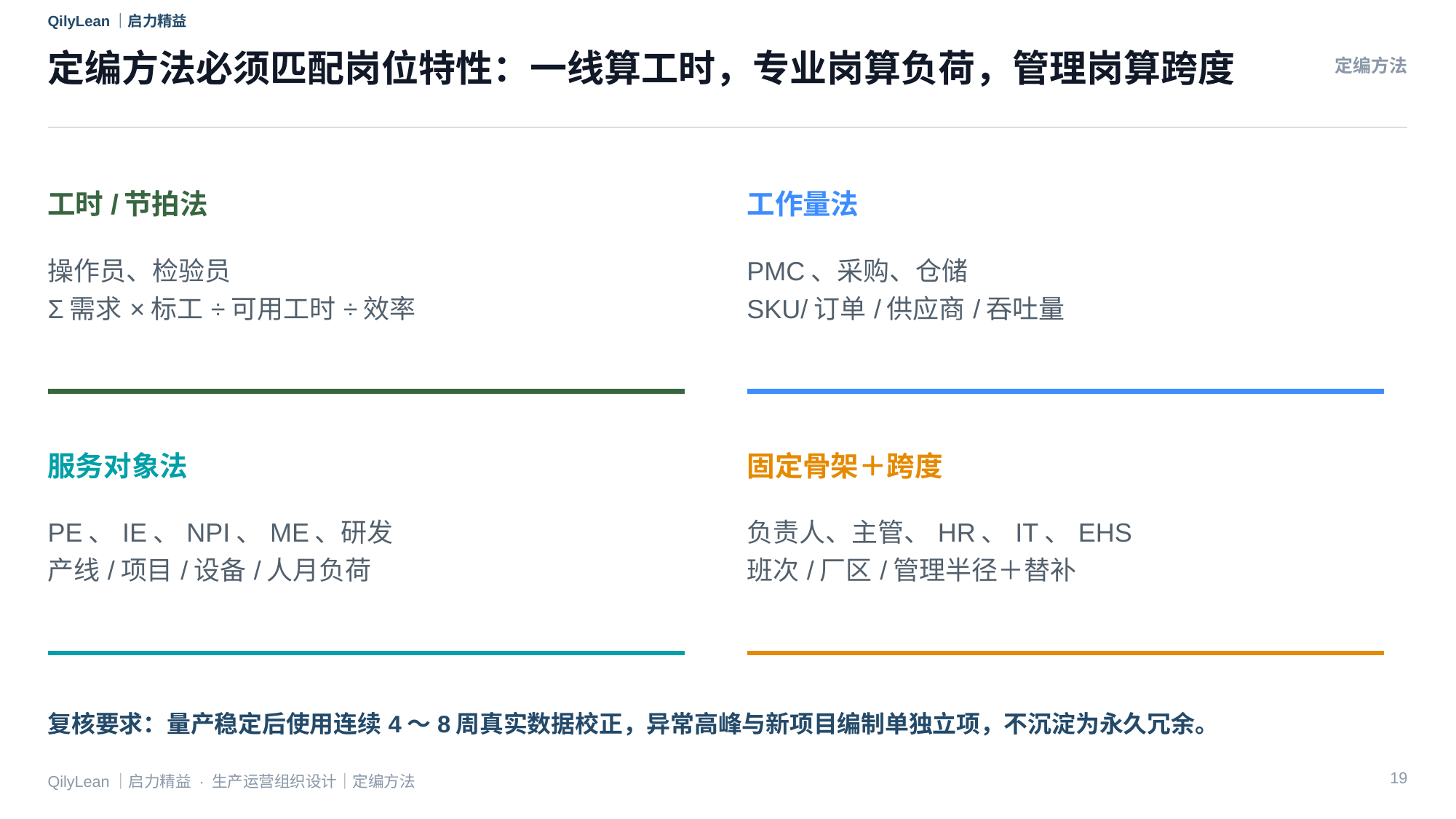

QilyLean｜启力精益
定编方法必须匹配岗位特性：一线算工时，专业岗算负荷，管理岗算跨度
定编方法
工时/节拍法
工作量法
操作员、检验员
Σ需求×标工÷可用工时÷效率
PMC、采购、仓储
SKU/订单/供应商/吞吐量
服务对象法
固定骨架＋跨度
PE、IE、NPI、ME、研发
产线/项目/设备/人月负荷
负责人、主管、HR、IT、EHS
班次/厂区/管理半径＋替补
复核要求：量产稳定后使用连续4～8周真实数据校正，异常高峰与新项目编制单独立项，不沉淀为永久冗余。
QilyLean｜启力精益 · 生产运营组织设计｜定编方法
19